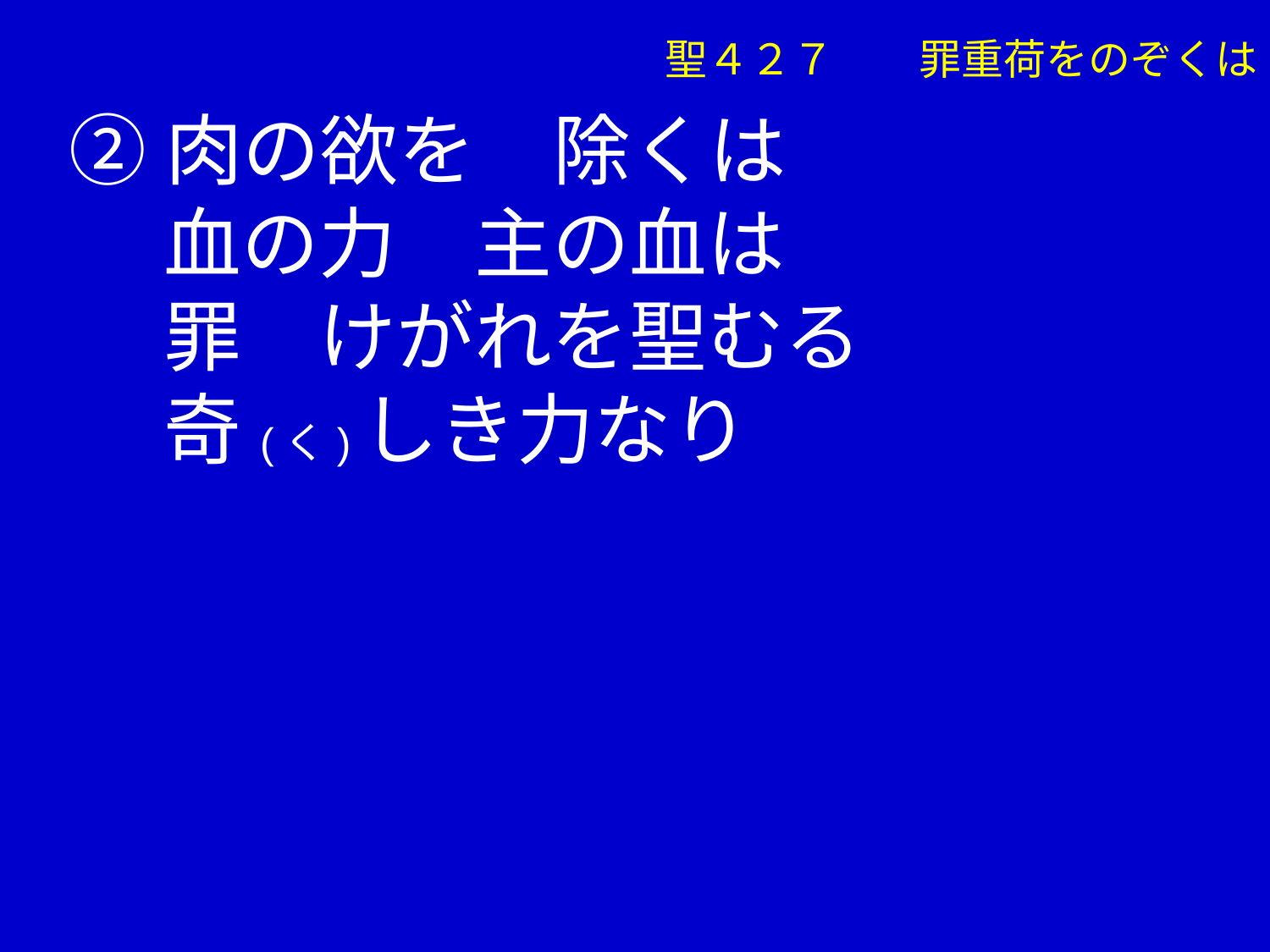

②肉の欲を　除くは
　 血の力　主の血は
　 罪　けがれを聖むる
　 奇(く)しき力なり

聖４２７　　罪重荷をのぞくは